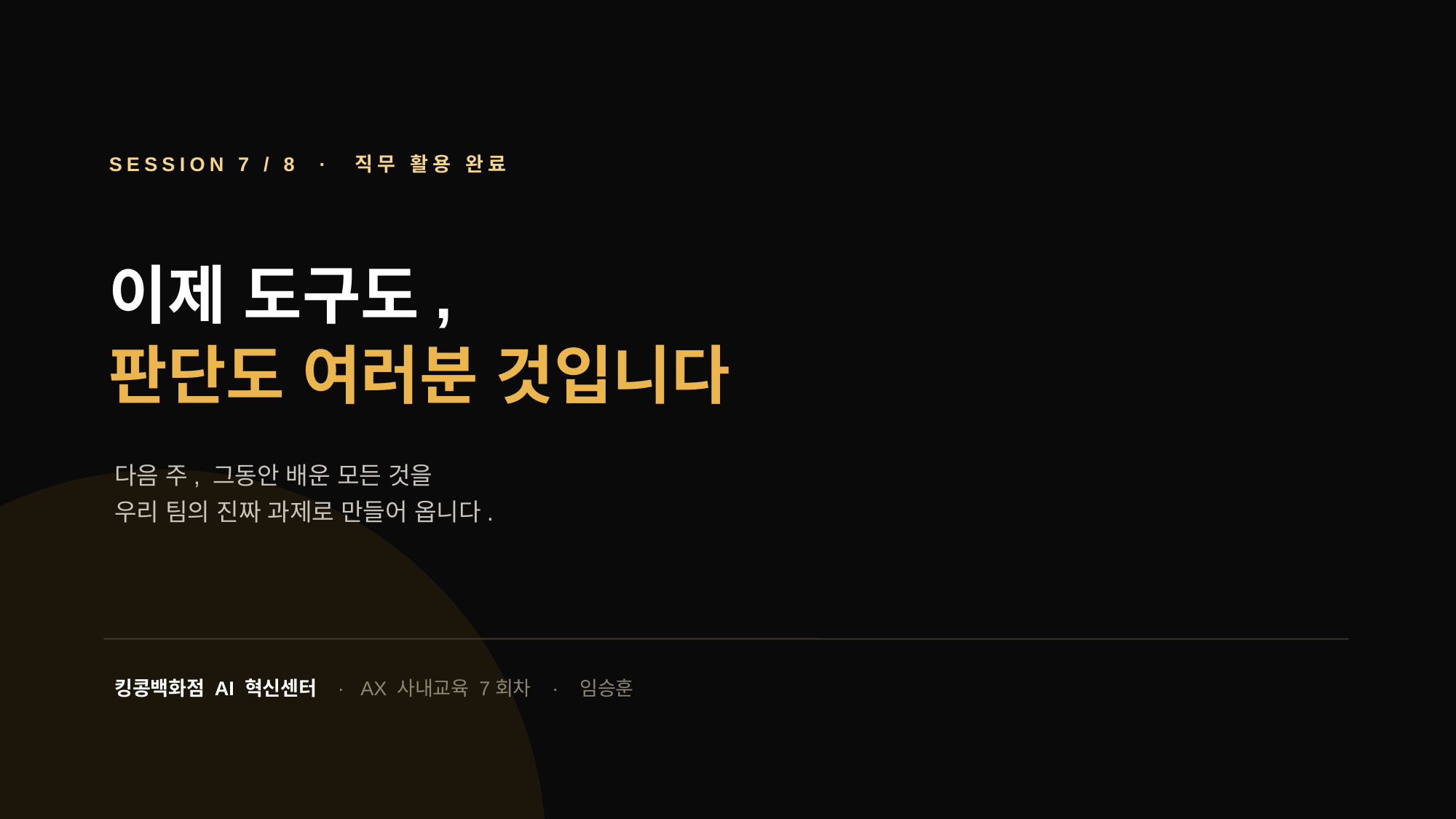

SESSION 7 / 8  ·  직무 활용 완료
이제 도구도,
판단도 여러분 것입니다
다음 주, 그동안 배운 모든 것을
우리 팀의 진짜 과제로 만들어 옵니다.

킹콩백화점 AI 혁신센터   ·   AX 사내교육 7회차   ·   임승훈